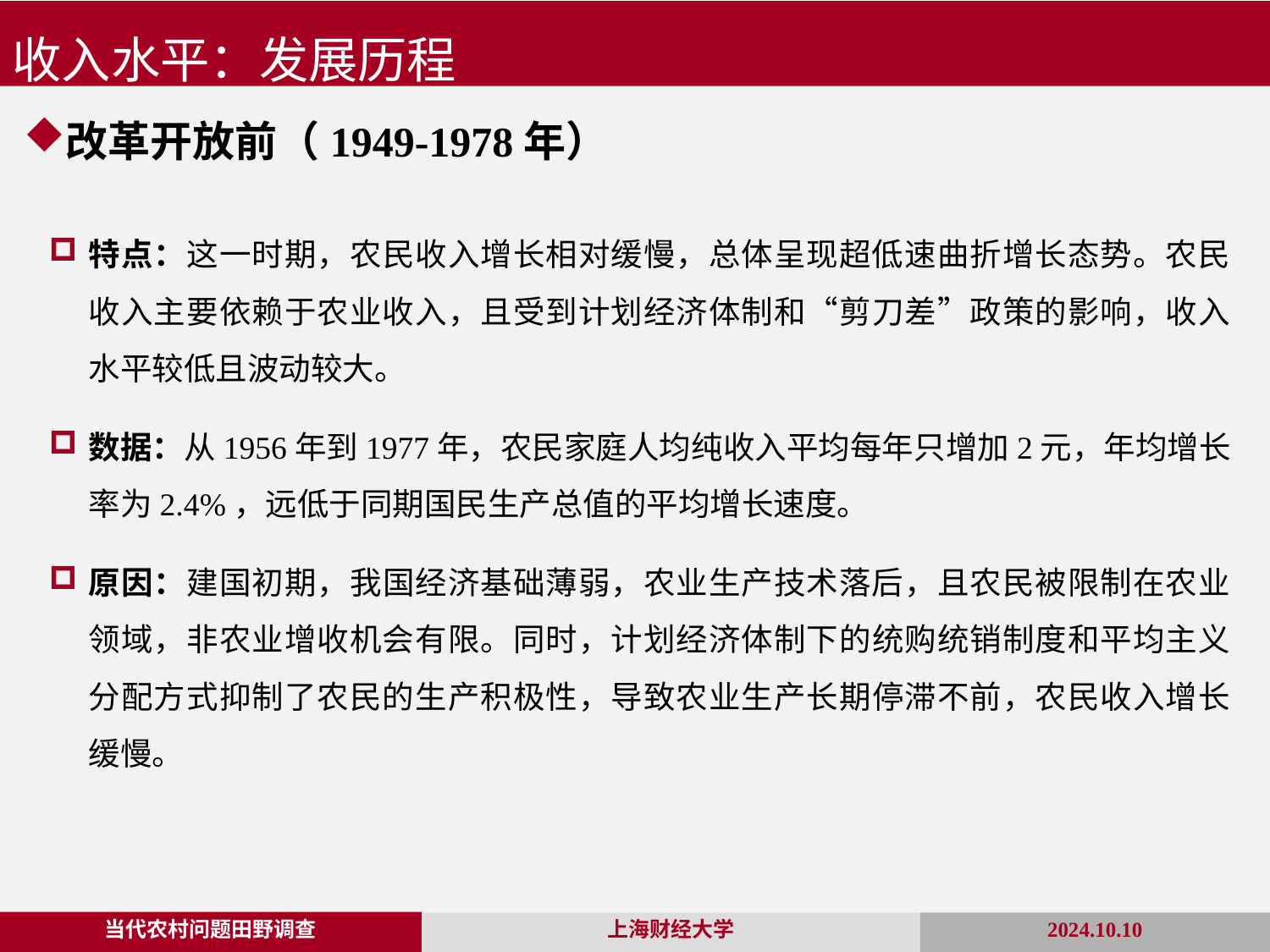

收入水平：发展历程
改革开放前（1949-1978年）
特点：这一时期，农民收入增长相对缓慢，总体呈现超低速曲折增长态势。农民收入主要依赖于农业收入，且受到计划经济体制和“剪刀差”政策的影响，收入水平较低且波动较大。
数据：从1956年到1977年，农民家庭人均纯收入平均每年只增加2元，年均增长率为2.4%，远低于同期国民生产总值的平均增长速度。
原因：建国初期，我国经济基础薄弱，农业生产技术落后，且农民被限制在农业领域，非农业增收机会有限。同时，计划经济体制下的统购统销制度和平均主义分配方式抑制了农民的生产积极性，导致农业生产长期停滞不前，农民收入增长缓慢。
当代农村问题田野调查
2024.10.10
上海财经大学